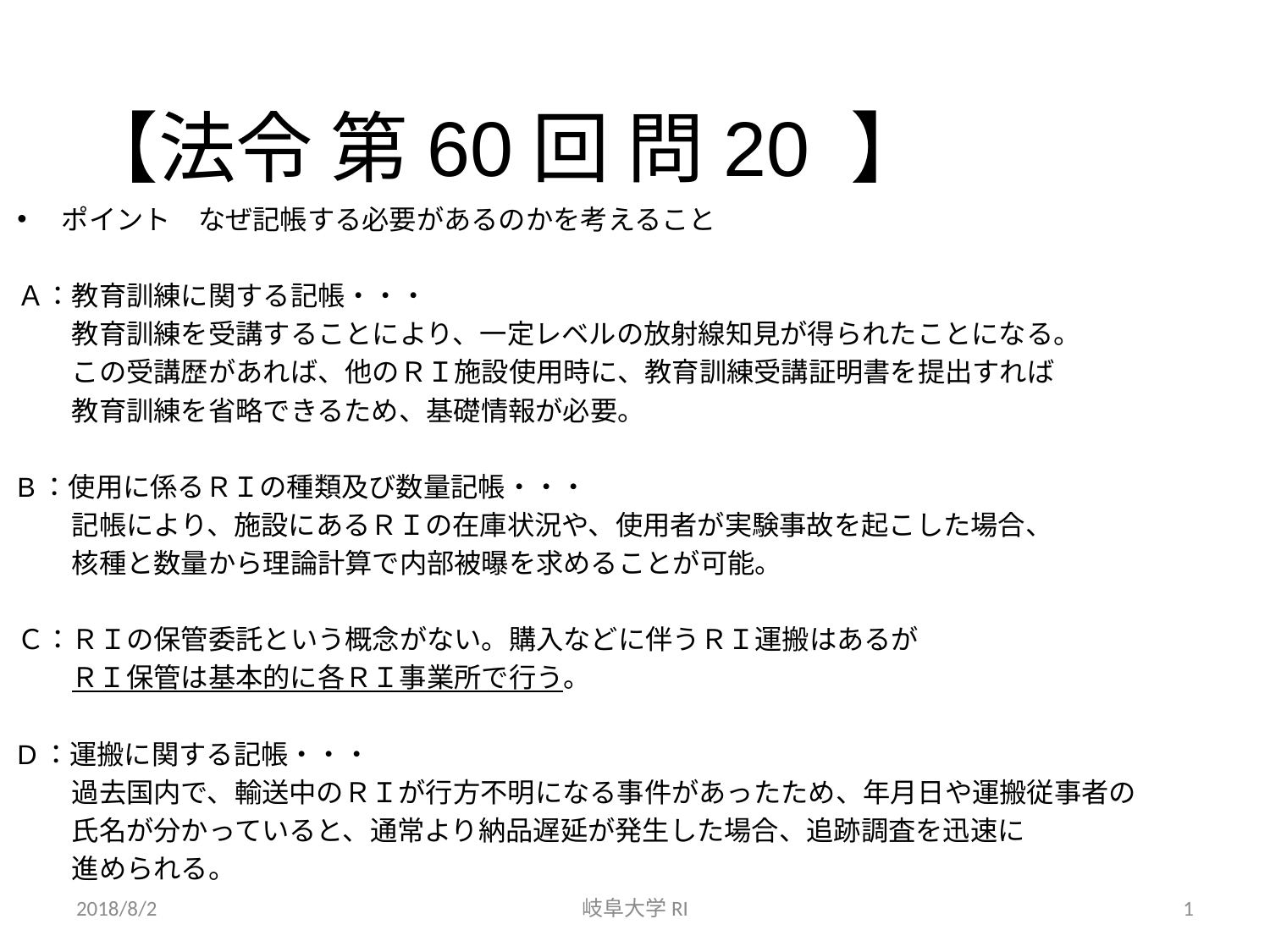

【法令 第60回 問20 】
ポイント　なぜ記帳する必要があるのかを考えること

Ａ：教育訓練に関する記帳・・・
　　教育訓練を受講することにより、一定レベルの放射線知見が得られたことになる。
　　この受講歴があれば、他のＲＩ施設使用時に、教育訓練受講証明書を提出すれば
　　教育訓練を省略できるため、基礎情報が必要。

B：使用に係るＲＩの種類及び数量記帳・・・
　　記帳により、施設にあるＲＩの在庫状況や、使用者が実験事故を起こした場合、
　　核種と数量から理論計算で内部被曝を求めることが可能。

Ｃ：ＲＩの保管委託という概念がない。購入などに伴うＲＩ運搬はあるが
　　ＲＩ保管は基本的に各ＲＩ事業所で行う。

D：運搬に関する記帳・・・
　　過去国内で、輸送中のＲＩが行方不明になる事件があったため、年月日や運搬従事者の
　　氏名が分かっていると、通常より納品遅延が発生した場合、追跡調査を迅速に
　　進められる。

2018/8/2
岐阜大学RI
1